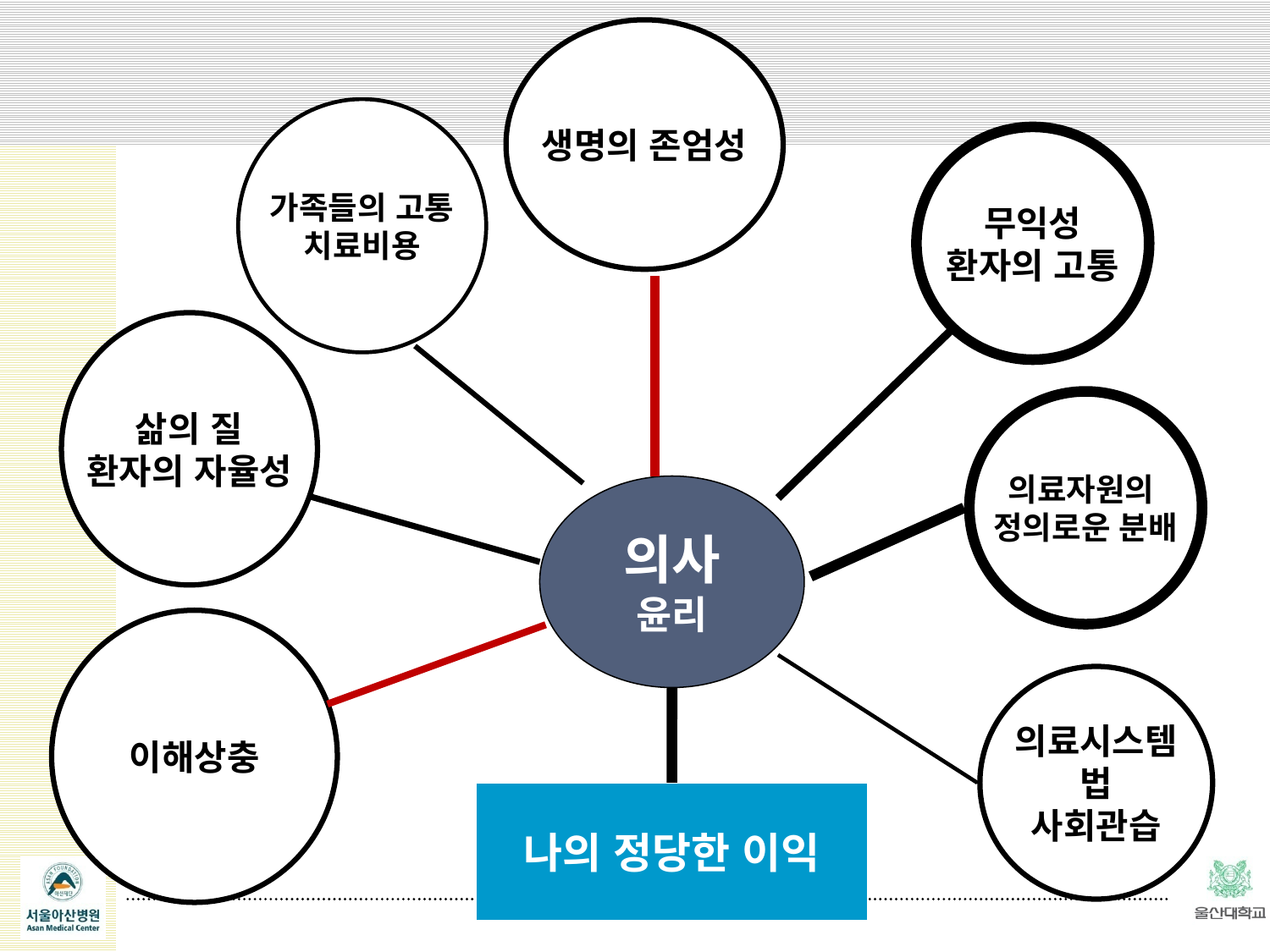

생명의 존엄성
가족들의 고통
치료비용
무익성
환자의 고통
의료자원의
정의로운 분배
의료시스템
법
사회관습
삶의 질
환자의 자율성
의사
윤리
이해상충
나의 정당한 이익